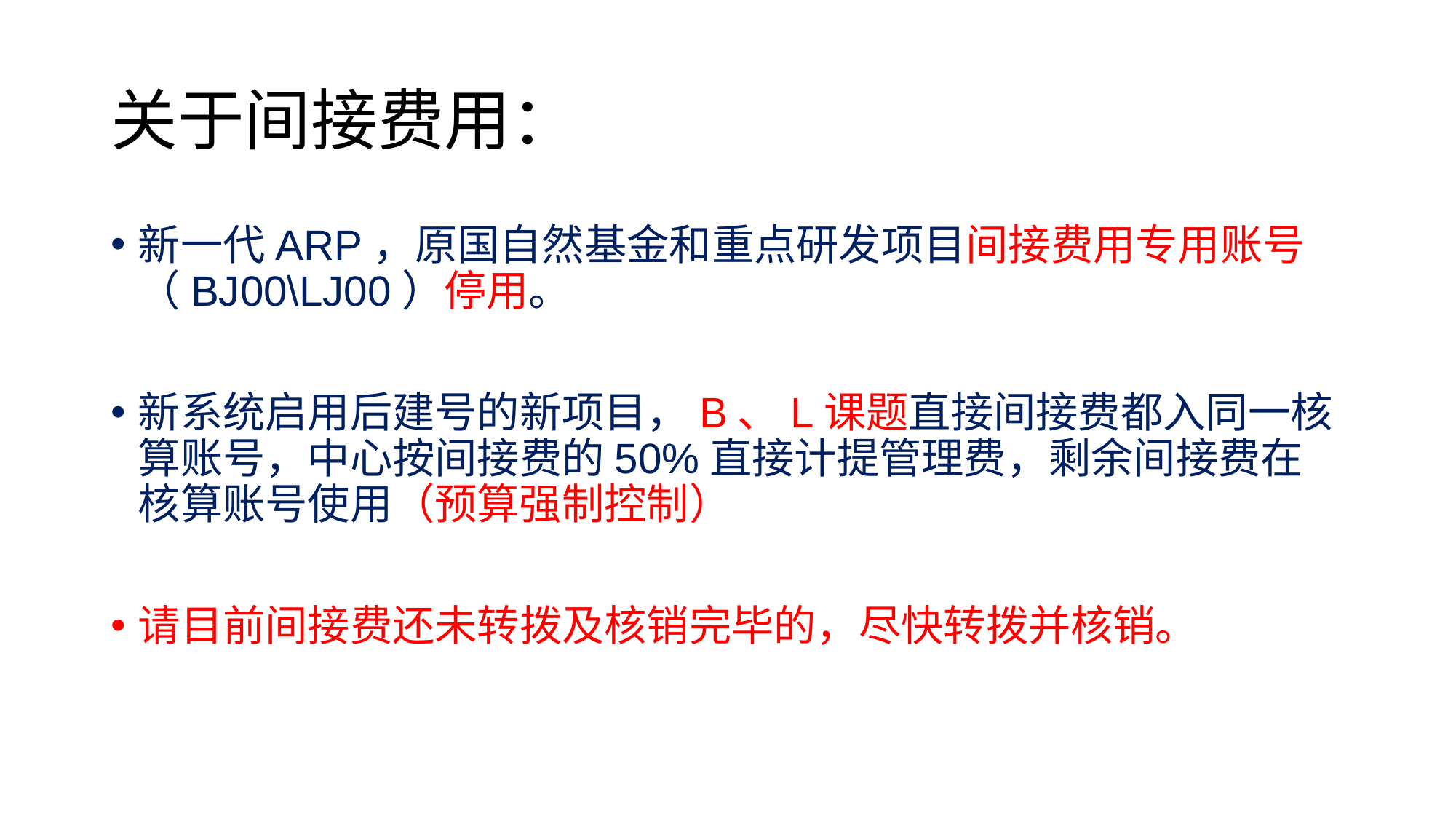

# 关于间接费用：
新一代ARP，原国自然基金和重点研发项目间接费用专用账号（BJ00\LJ00）停用。

新系统启用后建号的新项目，B、L课题直接间接费都入同一核算账号，中心按间接费的50%直接计提管理费，剩余间接费在核算账号使用（预算强制控制）

请目前间接费还未转拨及核销完毕的，尽快转拨并核销。